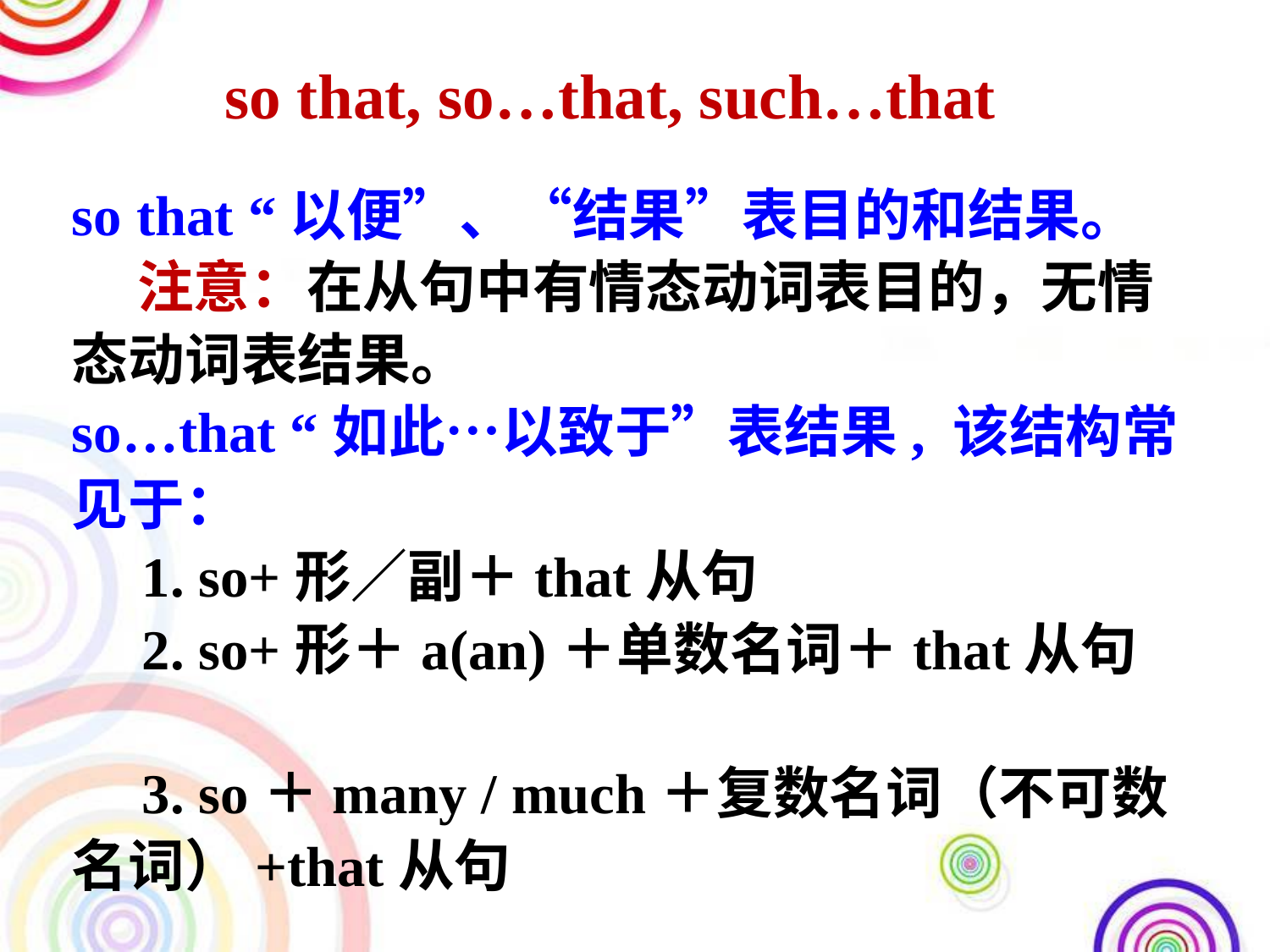

so that, so…that, such…that
so that “以便”、“结果”表目的和结果。
    注意：在从句中有情态动词表目的，无情态动词表结果。
so…that “如此…以致于”表结果, 该结构常见于：
　1. so+形／副＋that从句　　
　2. so+形＋a(an)＋单数名词＋that从句　　
　3. so＋many / much＋复数名词（不可数名词）+that从句